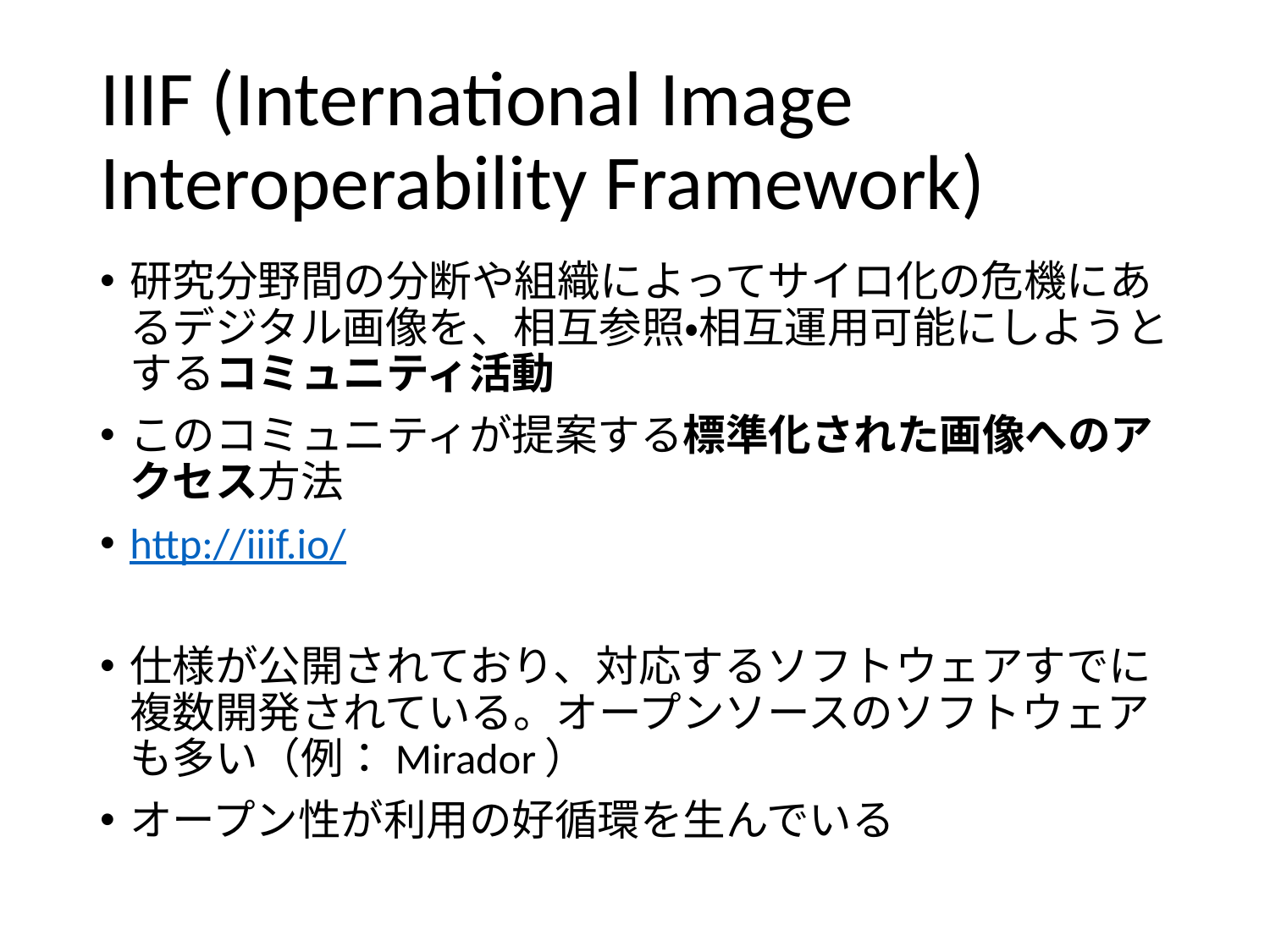

# IIIF (International Image Interoperability Framework)
研究分野間の分断や組織によってサイロ化の危機にあるデジタル画像を、相互参照・相互運用可能にしようとするコミュニティ活動
このコミュニティが提案する標準化された画像へのアクセス方法
http://iiif.io/

仕様が公開されており、対応するソフトウェアすでに複数開発されている。オープンソースのソフトウェアも多い（例：Mirador）
オープン性が利用の好循環を生んでいる